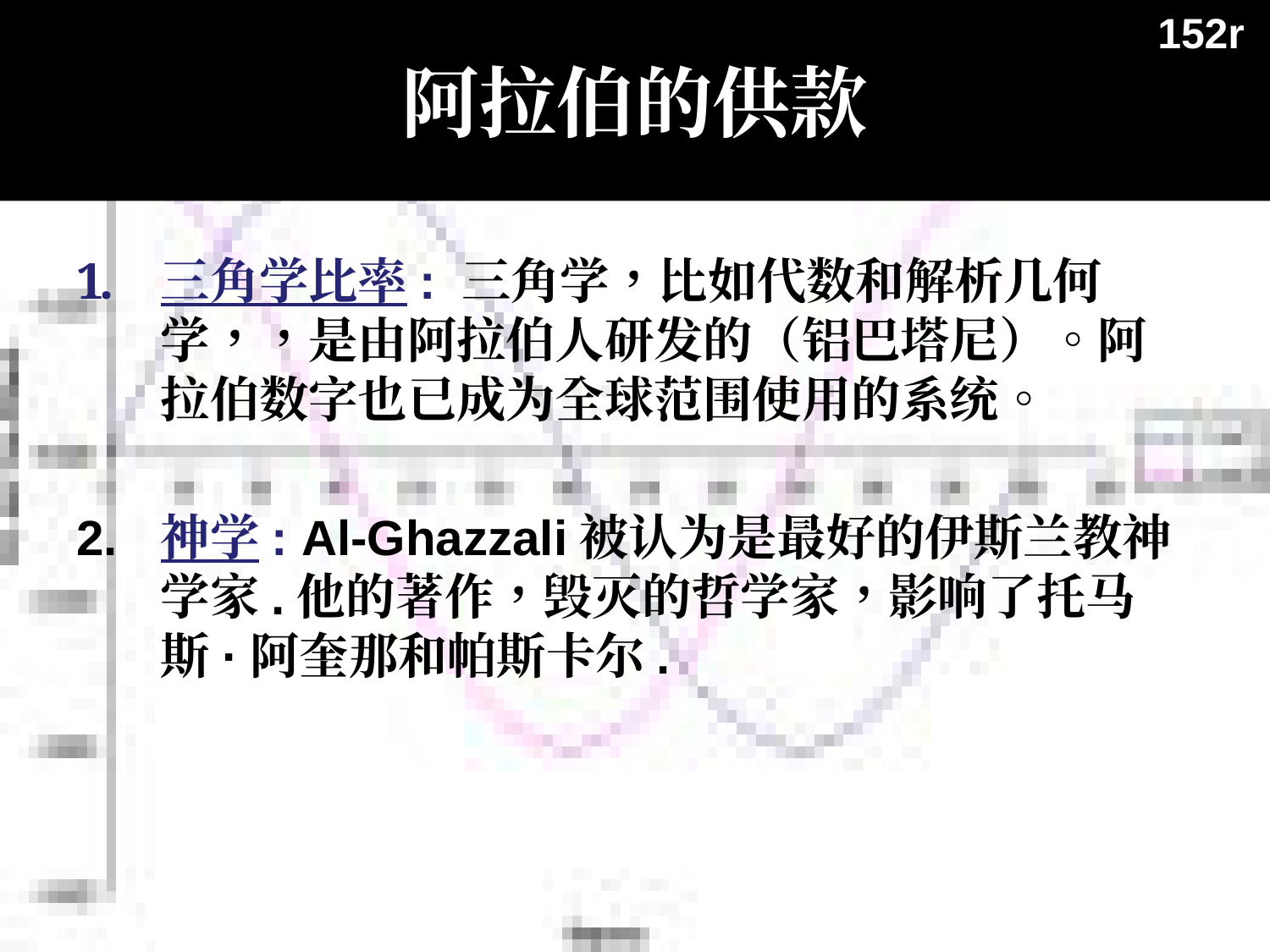

阿拉伯的供款
152r
三角学比率: 三角学，比如代数和解析几何学，，是由阿拉伯人研发的（铝巴塔尼）。阿拉伯数字也已成为全球范围使用的系统。

2.	神学: Al-Ghazzali被认为是最好的伊斯兰教神学家.他的著作，毁灭的哲学家，影响了托马斯·阿奎那和帕斯卡尔.